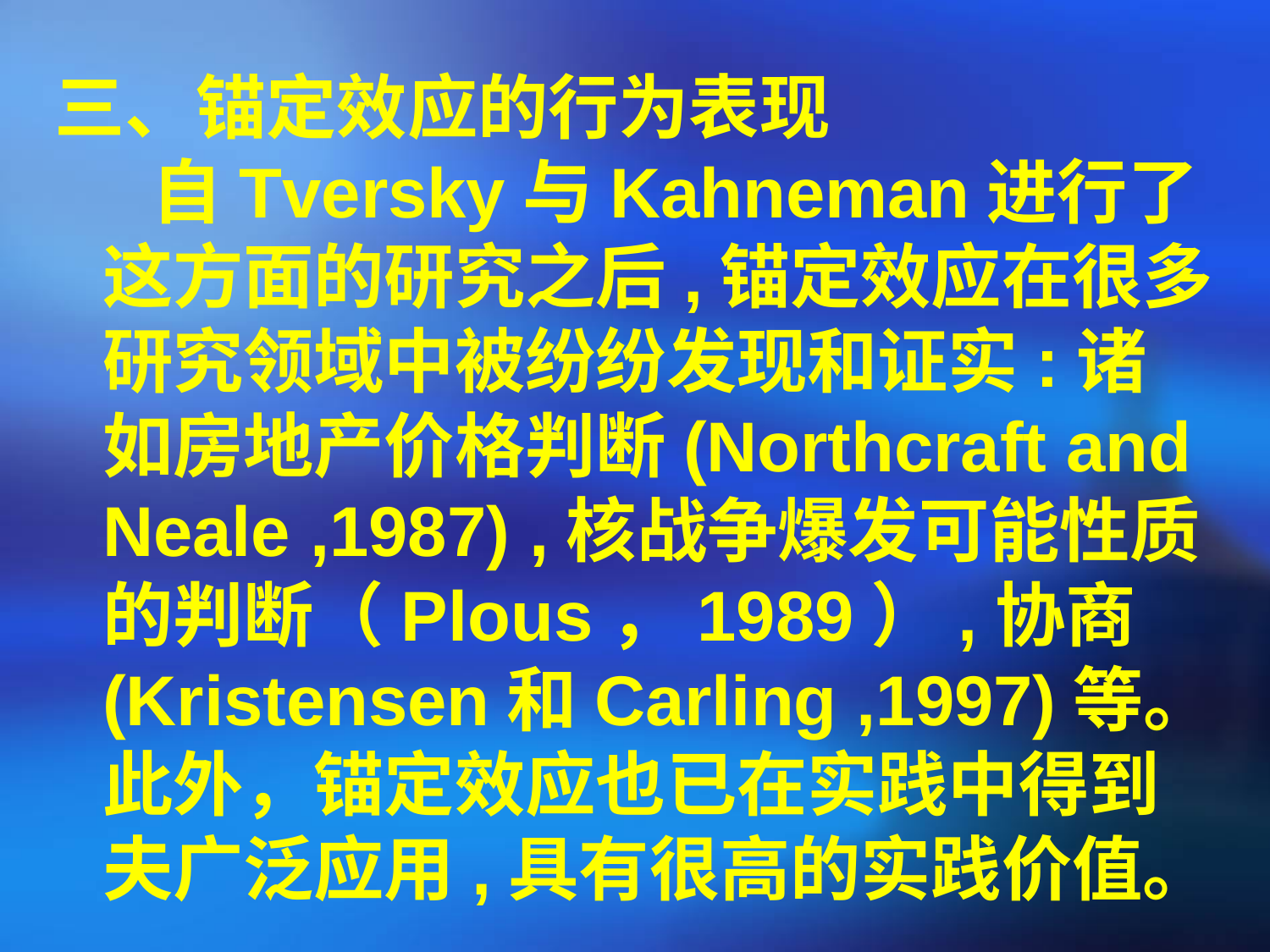

三、锚定效应的行为表现
     自Tversky与Kahneman进行了这方面的研究之后,锚定效应在很多研究领域中被纷纷发现和证实:诸如房地产价格判断(Northcraft and Neale ,1987) ,核战争爆发可能性质的判断（Plous，1989）,协商(Kristensen和Carling ,1997)等。此外，锚定效应也已在实践中得到夫广泛应用,具有很高的实践价值。